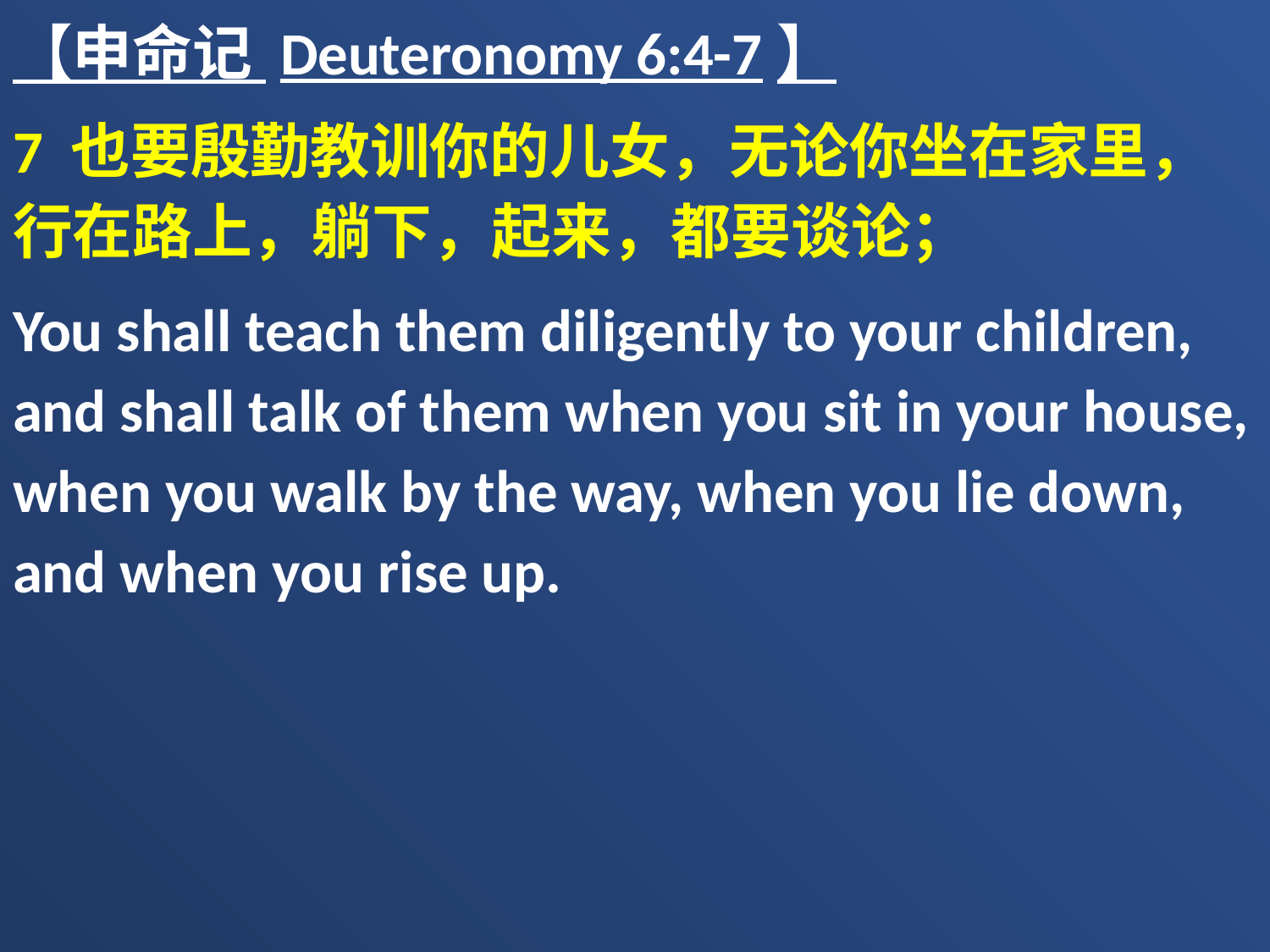

【申命记 Deuteronomy 6:4-7】
7 也要殷勤教训你的儿女，无论你坐在家里，行在路上，躺下，起来，都要谈论；
You shall teach them diligently to your children, and shall talk of them when you sit in your house, when you walk by the way, when you lie down, and when you rise up.